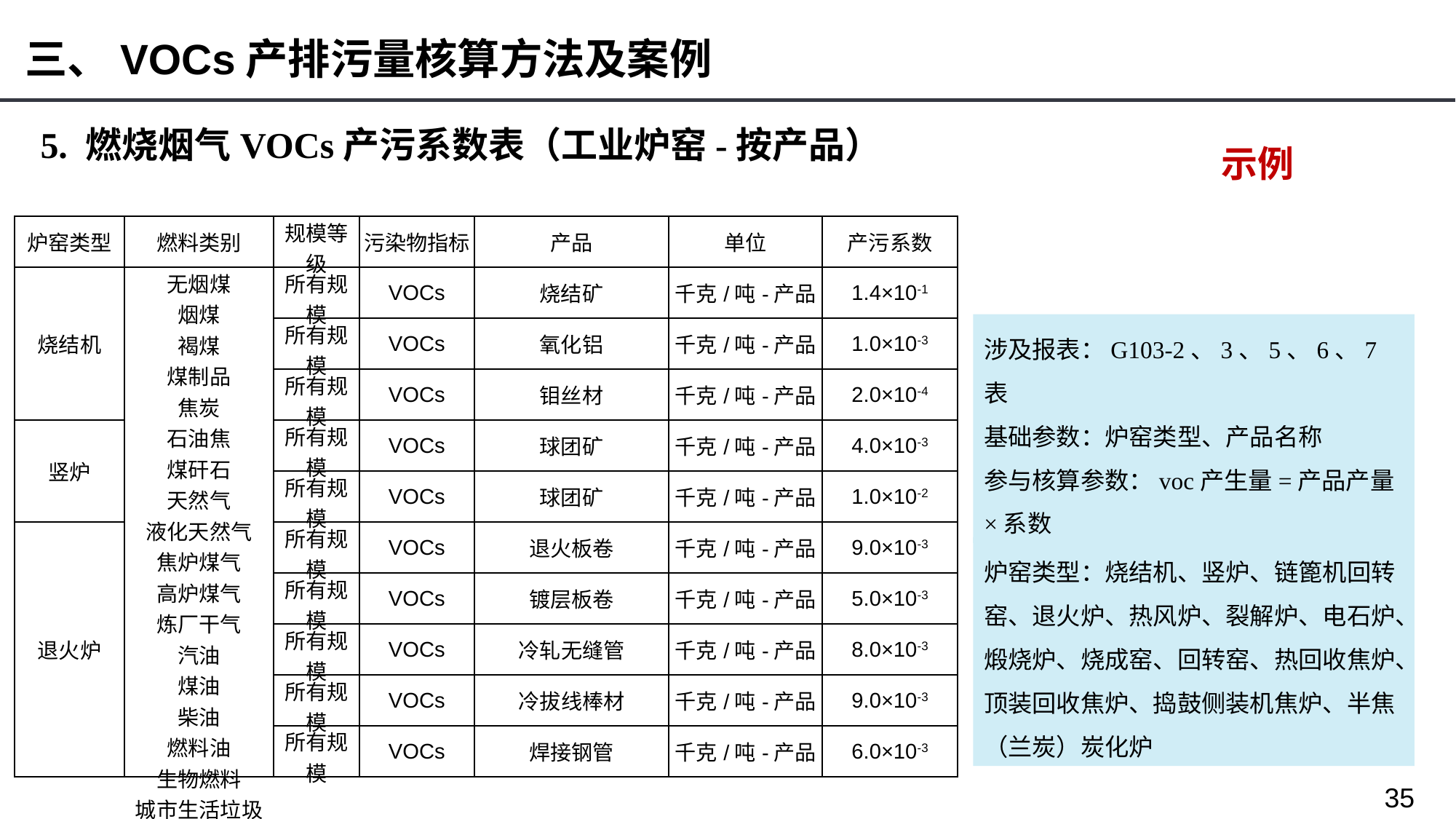

三、VOCs产排污量核算方法及案例

5. 燃烧烟气VOCs产污系数表（工业炉窑-按产品）
示例
| 炉窑类型 | 燃料类别 | 规模等级 | 污染物指标 | 产品 | 单位 | 产污系数 |
| --- | --- | --- | --- | --- | --- | --- |
| 烧结机 | 无烟煤 烟煤 褐煤 煤制品 焦炭 石油焦 煤矸石 天然气 液化天然气 焦炉煤气 高炉煤气 炼厂干气 汽油 煤油 柴油 燃料油 生物燃料 城市生活垃圾 | 所有规模 | VOCs | 烧结矿 | 千克/吨-产品 | 1.4×10-1 |
|  |  | 所有规模 | VOCs | 氧化铝 | 千克/吨-产品 | 1.0×10-3 |
|  |  | 所有规模 | VOCs | 钼丝材 | 千克/吨-产品 | 2.0×10-4 |
| 竖炉 |  | 所有规模 | VOCs | 球团矿 | 千克/吨-产品 | 4.0×10-3 |
|  |  | 所有规模 | VOCs | 球团矿 | 千克/吨-产品 | 1.0×10-2 |
| 退火炉 |  | 所有规模 | VOCs | 退火板卷 | 千克/吨-产品 | 9.0×10-3 |
|  |  | 所有规模 | VOCs | 镀层板卷 | 千克/吨-产品 | 5.0×10-3 |
|  |  | 所有规模 | VOCs | 冷轧无缝管 | 千克/吨-产品 | 8.0×10-3 |
|  |  | 所有规模 | VOCs | 冷拔线棒材 | 千克/吨-产品 | 9.0×10-3 |
|  |  | 所有规模 | VOCs | 焊接钢管 | 千克/吨-产品 | 6.0×10-3 |
涉及报表：G103-2、3、5、6、7表
基础参数：炉窑类型、产品名称
参与核算参数：voc产生量=产品产量×系数
炉窑类型：烧结机、竖炉、链篦机回转窑、退火炉、热风炉、裂解炉、电石炉、煅烧炉、烧成窑、回转窑、热回收焦炉、顶装回收焦炉、捣鼓侧装机焦炉、半焦（兰炭）炭化炉
35